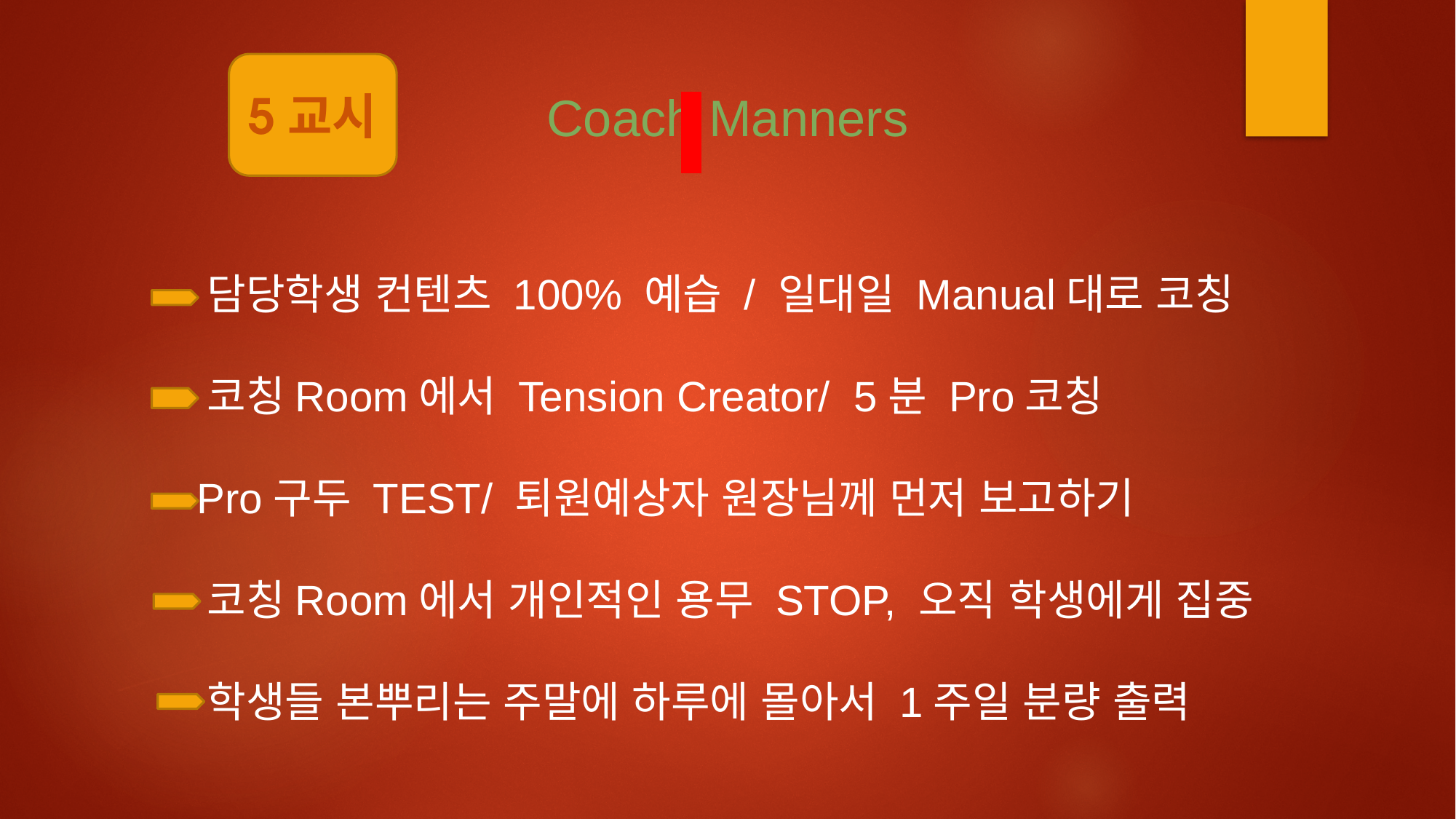

Coach Manners
5교시

     담당학생 컨텐츠 100% 예습 / 일대일 Manual대로 코칭

     코칭Room에서 Tension Creator/  5분 Pro코칭

     Pro구두 TEST/ 퇴원예상자 원장님께 먼저 보고하기

     코칭Room에서 개인적인 용무 STOP, 오직 학생에게 집중

     학생들 본뿌리는 주말에 하루에 몰아서 1주일 분량 출력